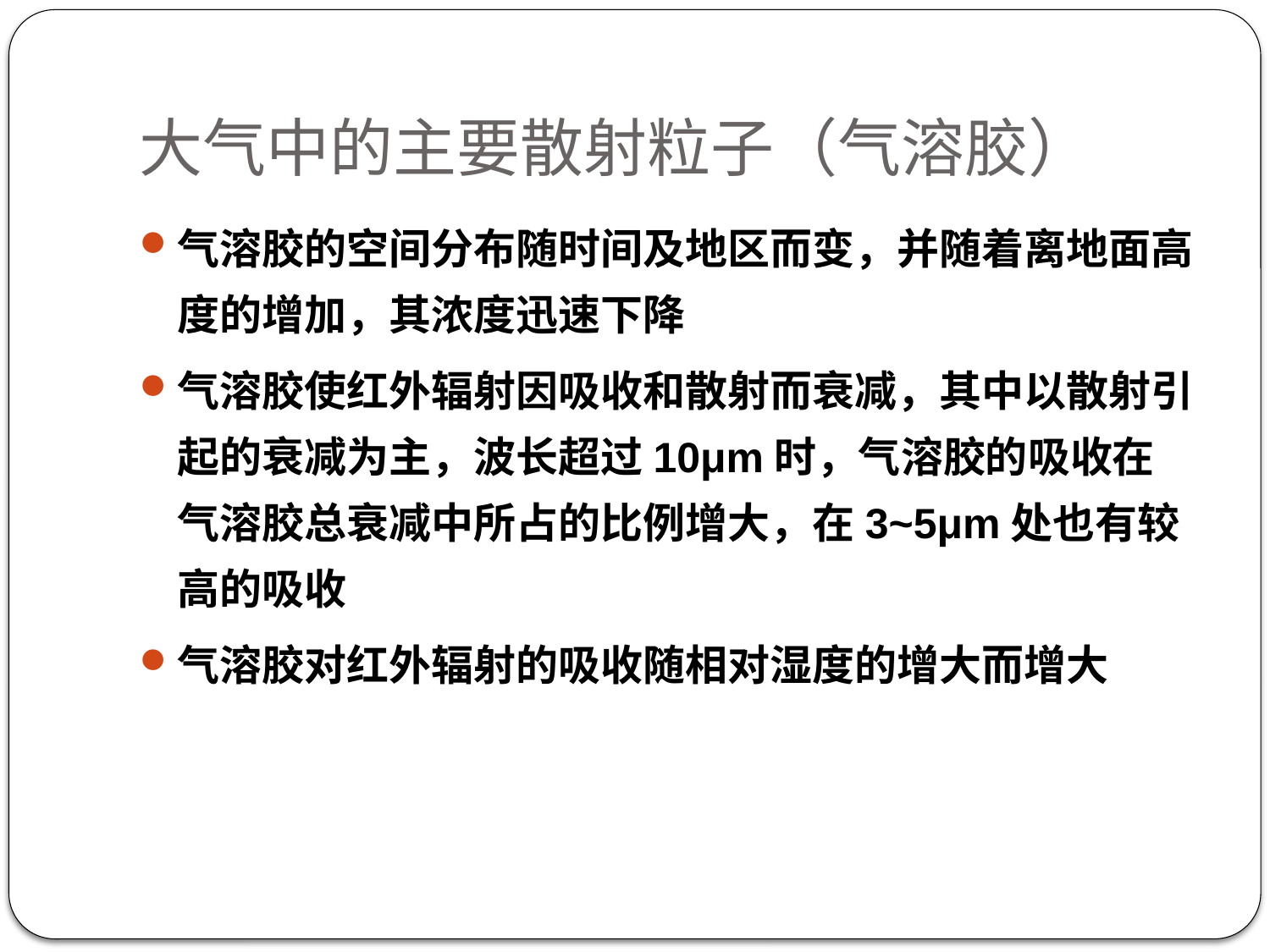

# 大气中的主要散射粒子（气溶胶）
气溶胶的空间分布随时间及地区而变，并随着离地面高度的增加，其浓度迅速下降
气溶胶使红外辐射因吸收和散射而衰减，其中以散射引起的衰减为主，波长超过10μm时，气溶胶的吸收在气溶胶总衰减中所占的比例增大，在3~5μm处也有较高的吸收
气溶胶对红外辐射的吸收随相对湿度的增大而增大